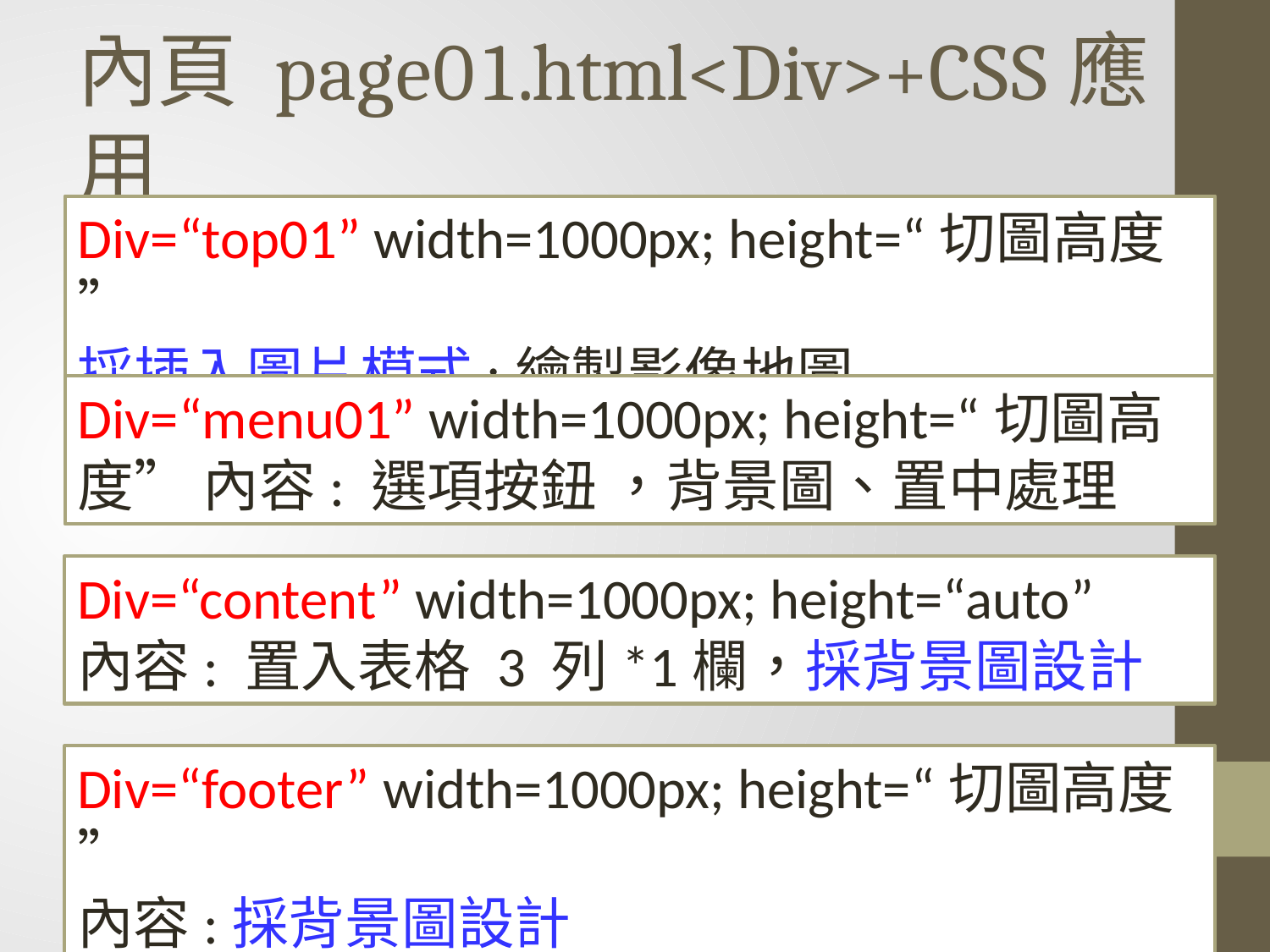

# 內頁 page01.html<Div>+CSS應用
Div=“top01” width=1000px; height=“切圖高度”
採插入圖片模式:繪製影像地圖
Div=“menu01” width=1000px; height=“切圖高度” 內容: 選項按鈕 ，背景圖、置中處理
Div=“content” width=1000px; height=“auto”
內容: 置入表格 3 列*1欄，採背景圖設計
Div=“footer” width=1000px; height=“切圖高度”
內容:採背景圖設計